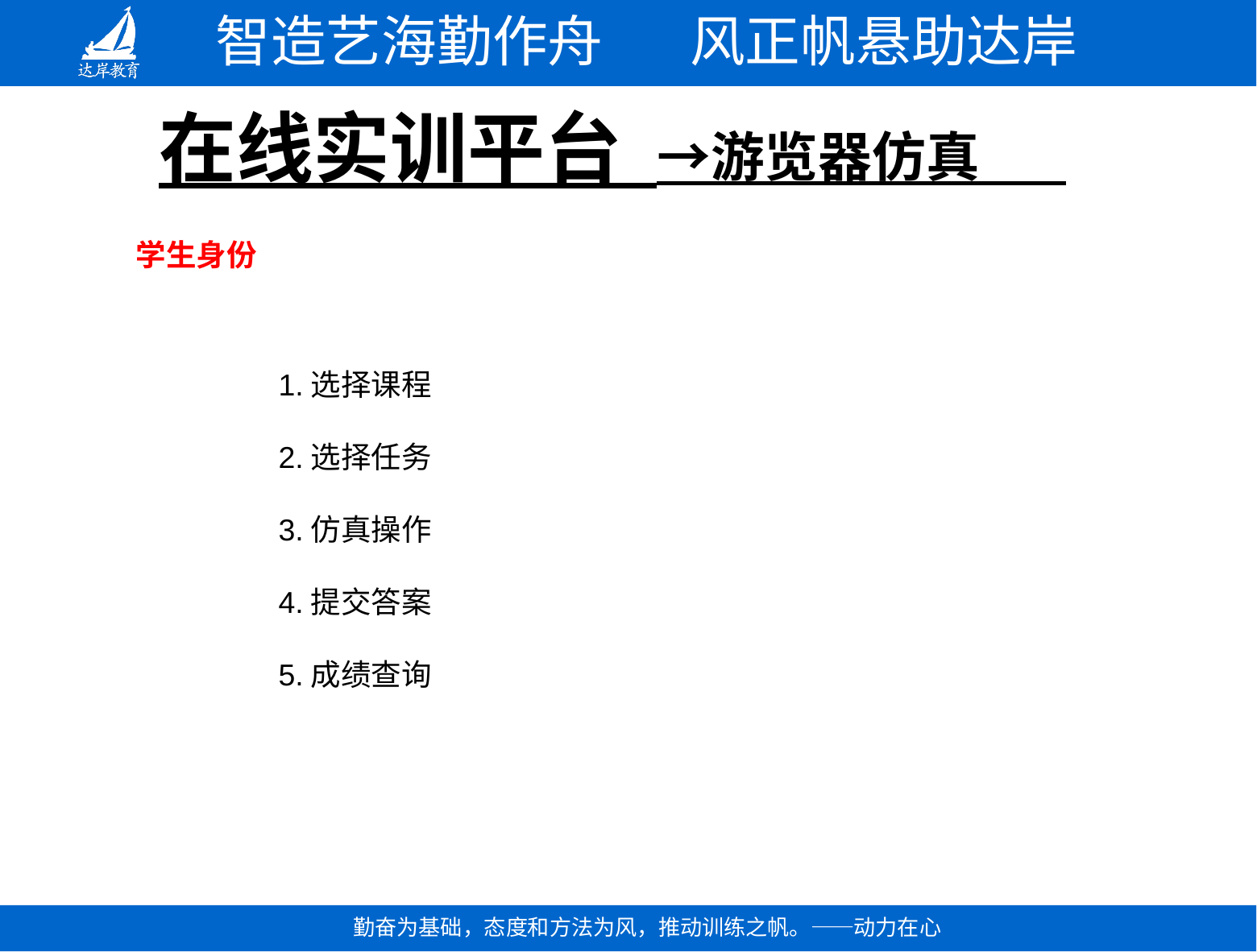

# 在线实训平台  →游览器仿真
学生身份
1.选择课程
2.选择任务
3.仿真操作
4.提交答案
5.成绩查询